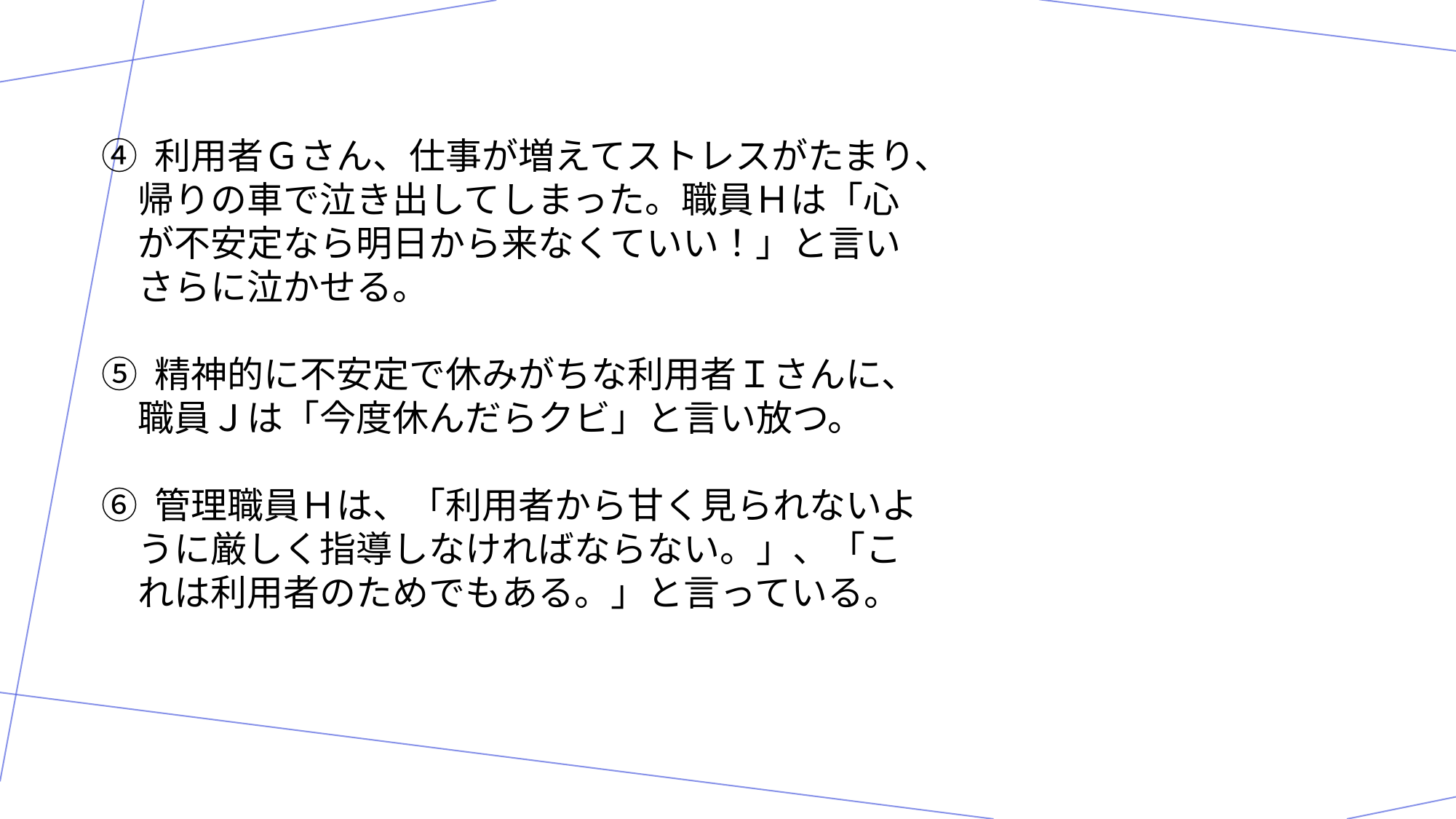

④ 利用者Ｇさん、仕事が増えてストレスがたまり、
　帰りの車で泣き出してしまった。職員Ｈは「心
　が不安定なら明日から来なくていい！」と言い
　さらに泣かせる。

⑤ 精神的に不安定で休みがちな利用者Ｉさんに、
　職員Ｊは「今度休んだらクビ」と言い放つ。

⑥ 管理職員Ｈは、「利用者から甘く見られないよ
　うに厳しく指導しなければならない。」、「こ
　れは利用者のためでもある。」と言っている。